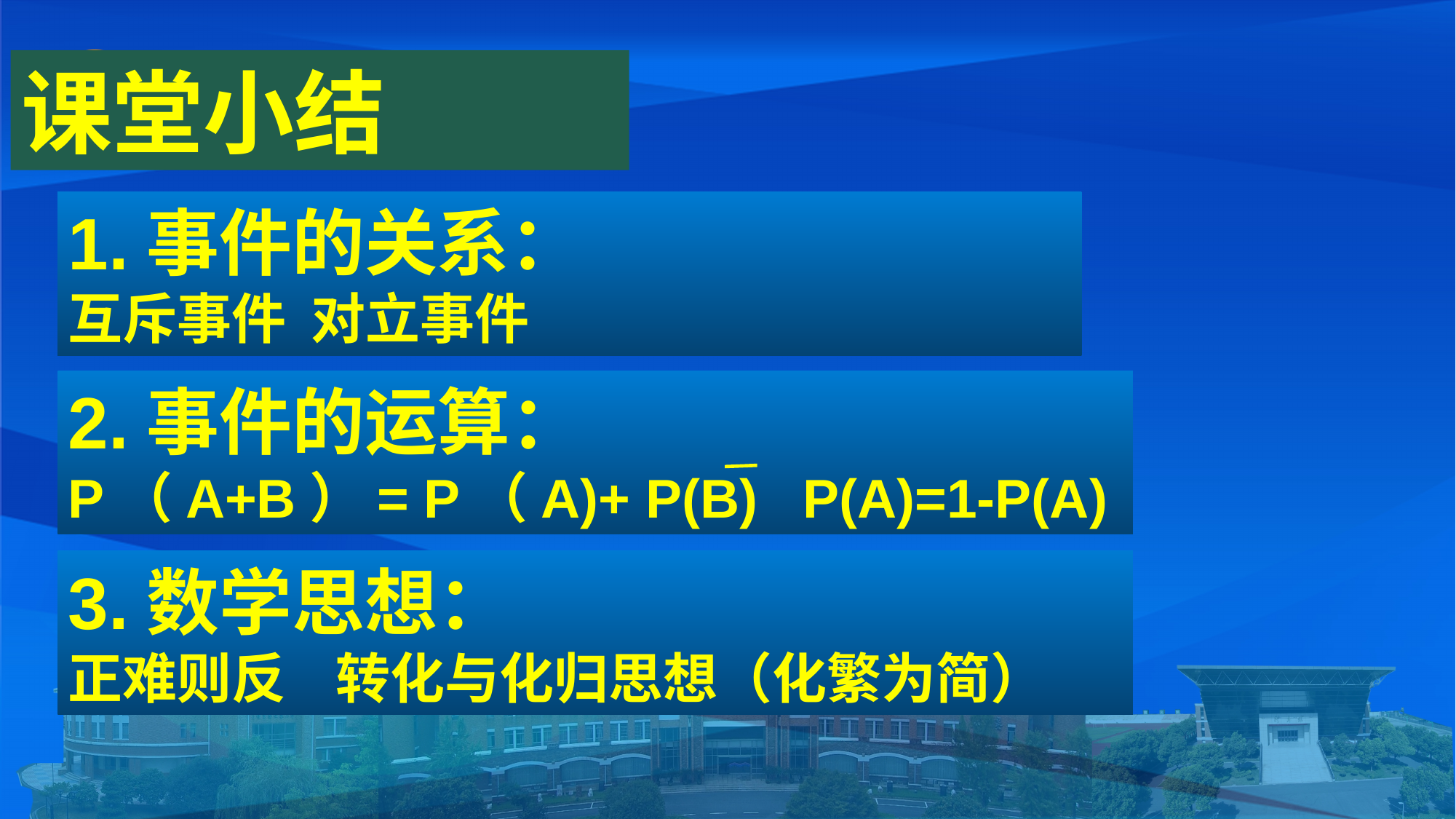

课堂小结
1.事件的关系：
互斥事件  对立事件
2.事件的运算：
P（A+B）= P（A)+ P(B)   P(A)=1-P(A)
3.数学思想：
正难则反    转化与化归思想（化繁为简）